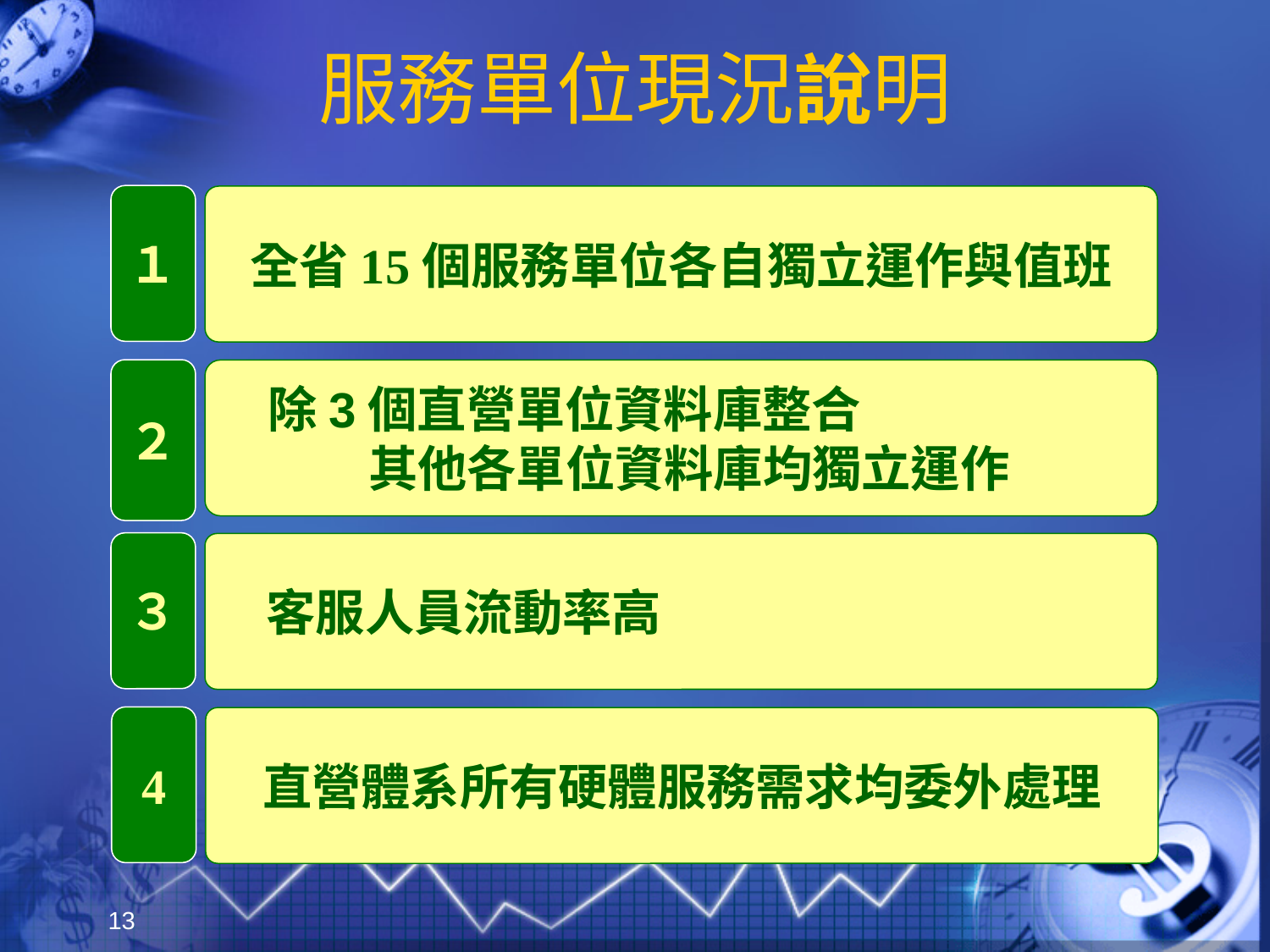

# 服務單位現況說明
１
全省15個服務單位各自獨立運作與值班
２
   除3個直營單位資料庫整合
            其他各單位資料庫均獨立運作
３
   客服人員流動率高
4
直營體系所有硬體服務需求均委外處理
13